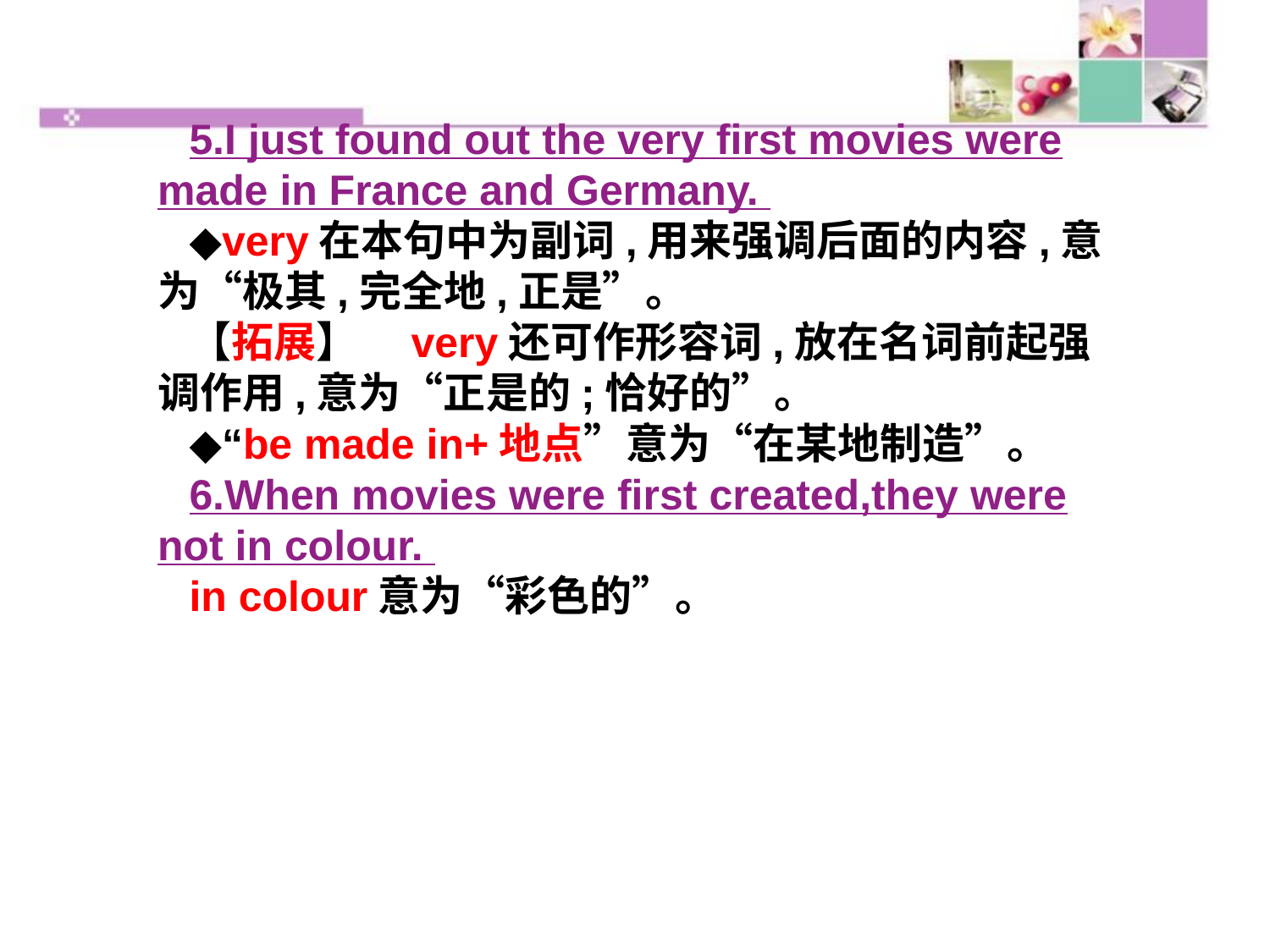

5.I just found out the very first movies were made in France and Germany.
◆very在本句中为副词,用来强调后面的内容,意为“极其,完全地,正是”。
【拓展】　very还可作形容词,放在名词前起强调作用,意为“正是的;恰好的”。
◆“be made in+地点”意为“在某地制造”。
6.When movies were first created,they were not in colour.
in colour意为“彩色的”。